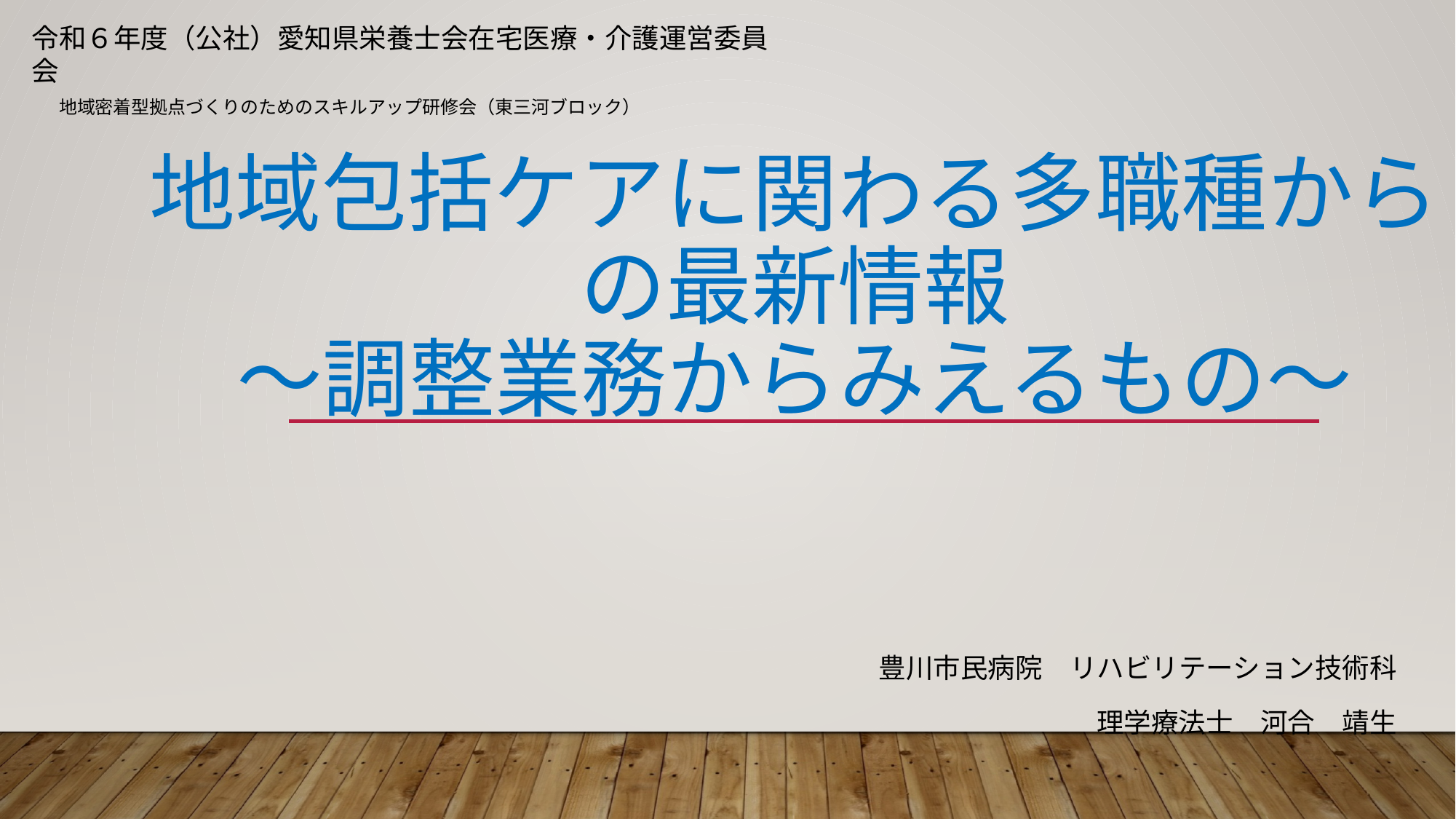

令和６年度（公社）愛知県栄養士会在宅医療・介護運営委員会
　地域密着型拠点づくりのためのスキルアップ研修会（東三河ブロック）
# 地域包括ケアに関わる多職種からの最新情報 ～調整業務からみえるもの～
豊川市民病院　リハビリテーション技術科
理学療法士　河合　靖生